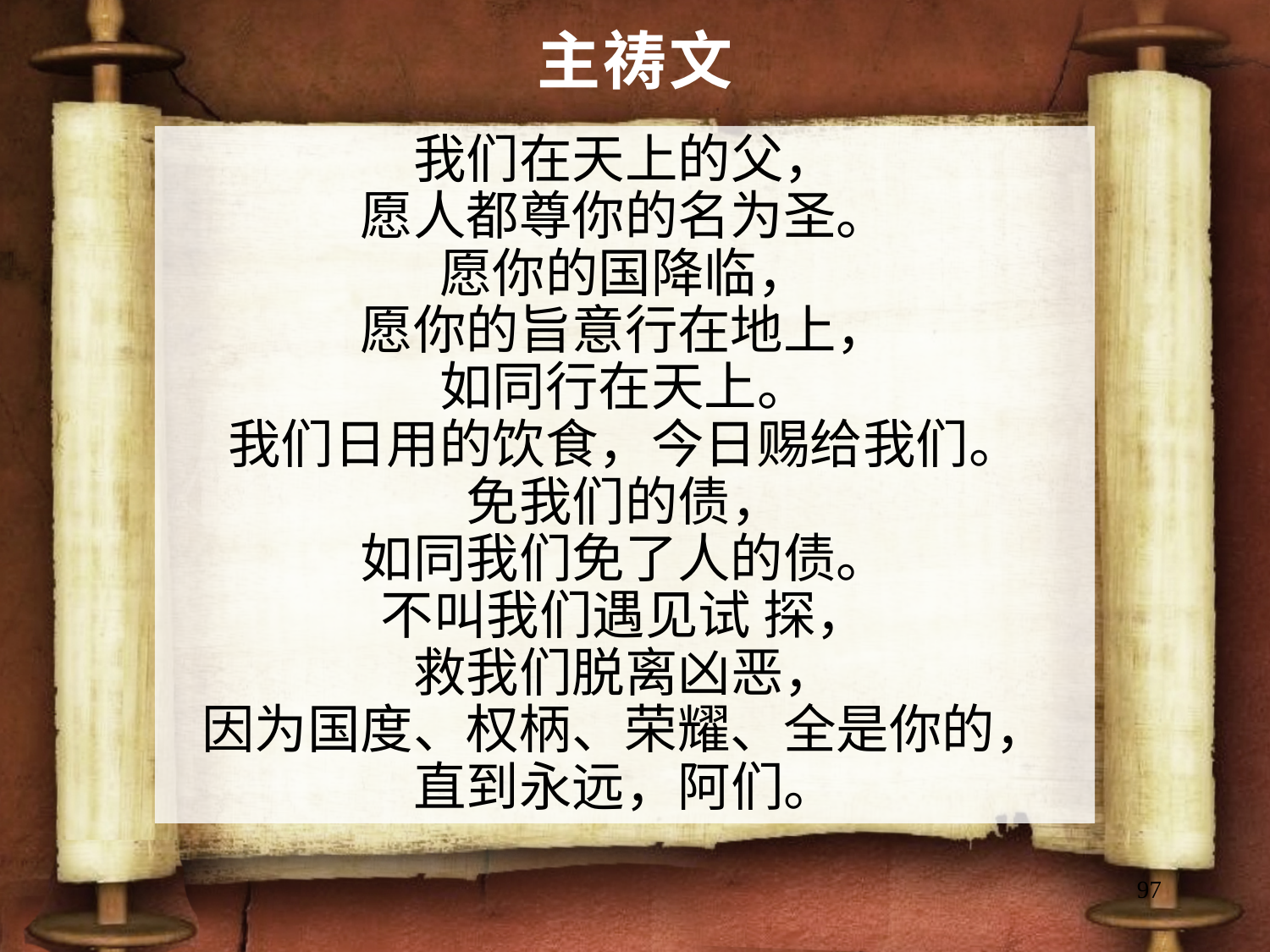

主祷文
我们在天上的父，
愿人都尊你的名为圣。
愿你的国降临，
愿你的旨意行在地上，
如同行在天上。
我们日用的饮食，今日赐给我们。
免我们的债，
如同我们免了人的债。
不叫我们遇见试 探，
救我们脱离凶恶，
因为国度、权柄、荣耀、全是你的，
直到永远，阿们。
97